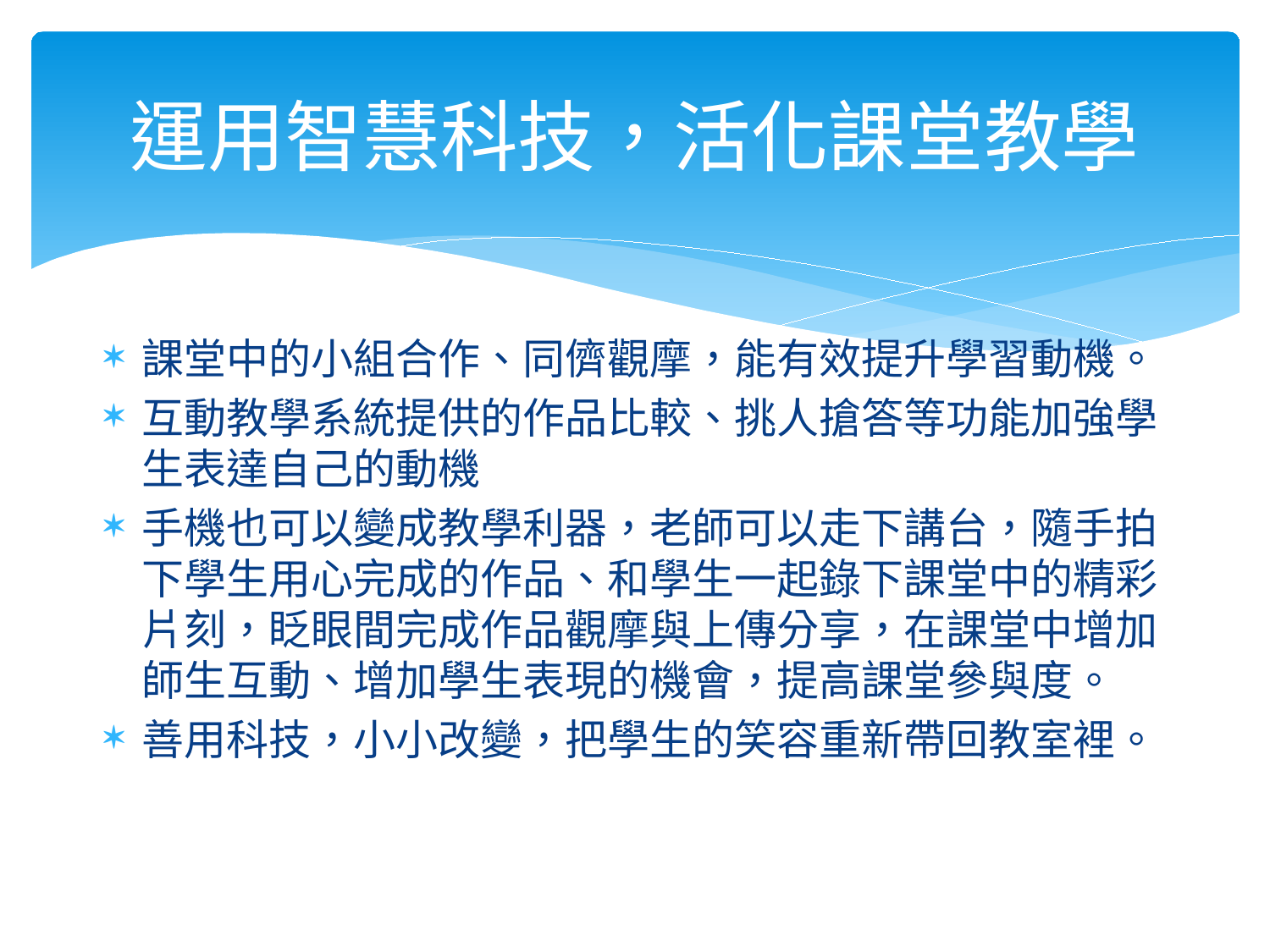

# 運用智慧科技，活化課堂教學
課堂中的小組合作、同儕觀摩，能有效提升學習動機。
互動教學系統提供的作品比較、挑人搶答等功能加強學生表達自己的動機
手機也可以變成教學利器，老師可以走下講台，隨手拍下學生用心完成的作品、和學生一起錄下課堂中的精彩片刻，眨眼間完成作品觀摩與上傳分享，在課堂中增加師生互動、增加學生表現的機會，提高課堂參與度。
善用科技，小小改變，把學生的笑容重新帶回教室裡。